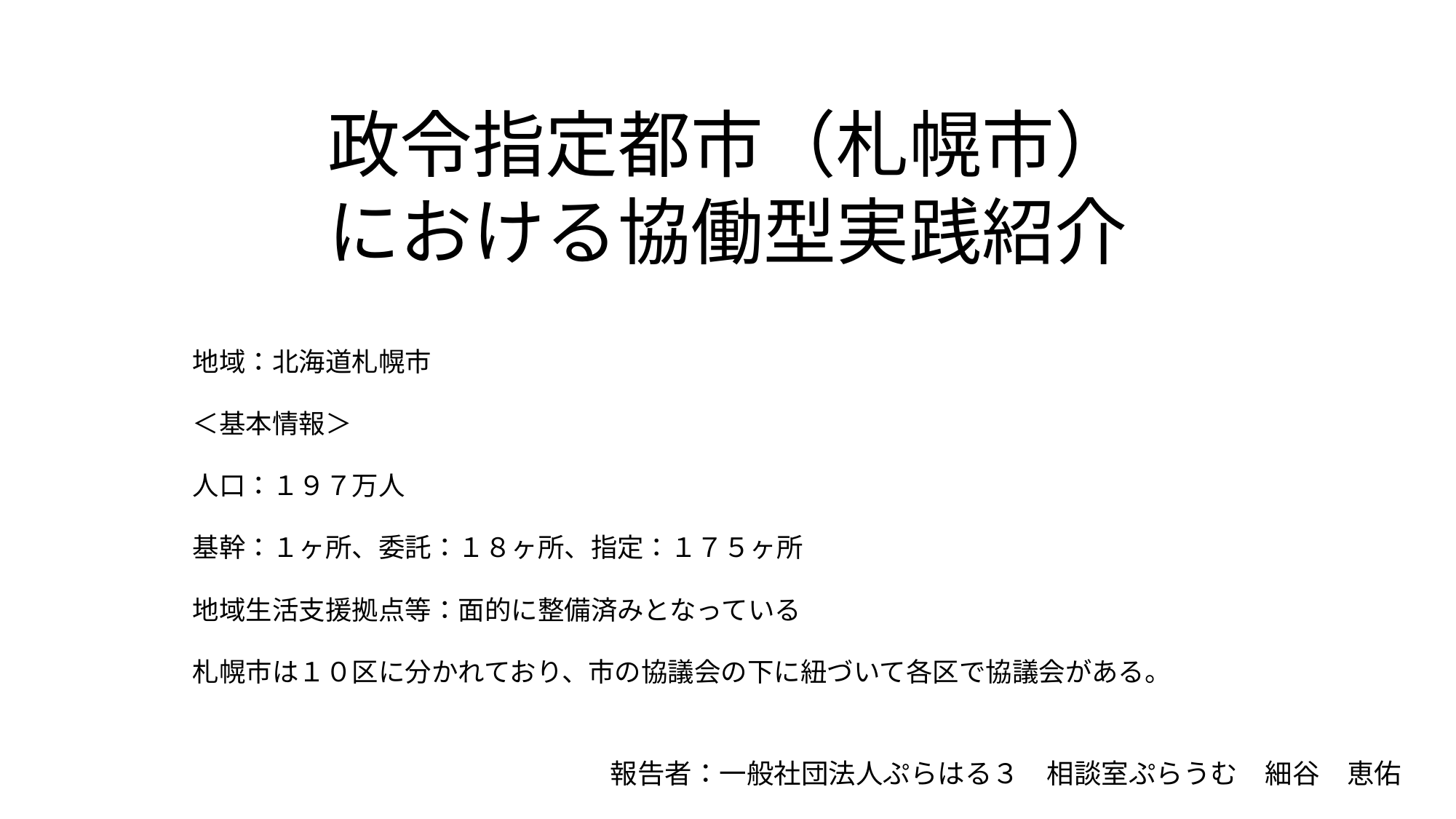

# 政令指定都市（札幌市） における協働型実践紹介
地域：北海道札幌市
＜基本情報＞
人口：１９７万人
基幹：１ヶ所、委託：１８ヶ所、指定：１７５ヶ所
地域生活支援拠点等：面的に整備済みとなっている
札幌市は１０区に分かれており、市の協議会の下に紐づいて各区で協議会がある。
報告者：一般社団法人ぷらはる３　相談室ぷらうむ　細谷　恵佑